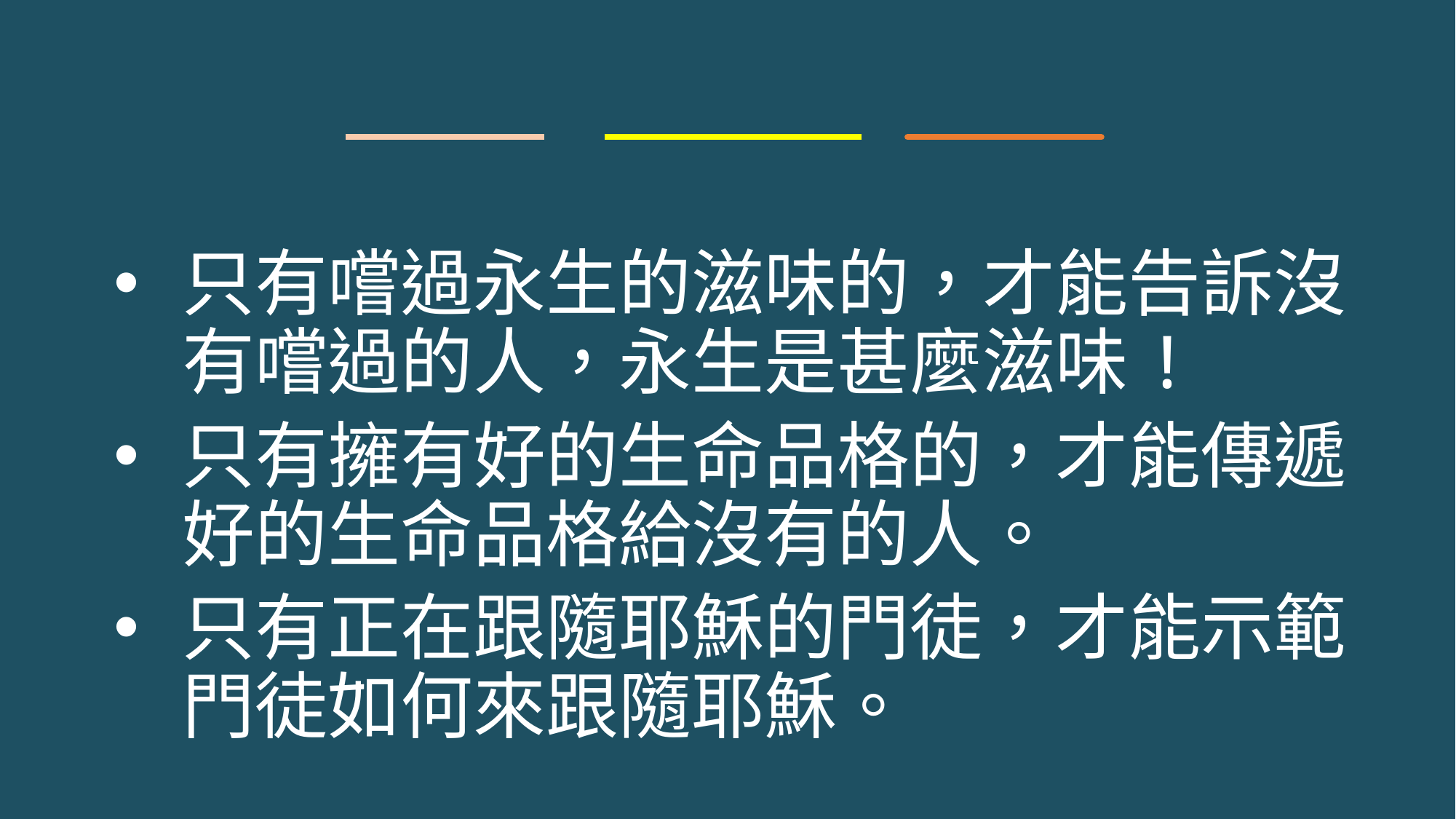

只有嚐過永生的滋味的，才能告訴沒有嚐過的人，永生是甚麼滋味!
只有擁有好的生命品格的，才能傳遞好的生命品格給沒有的人。
只有正在跟隨耶穌的門徒，才能示範門徒如何來跟隨耶穌。